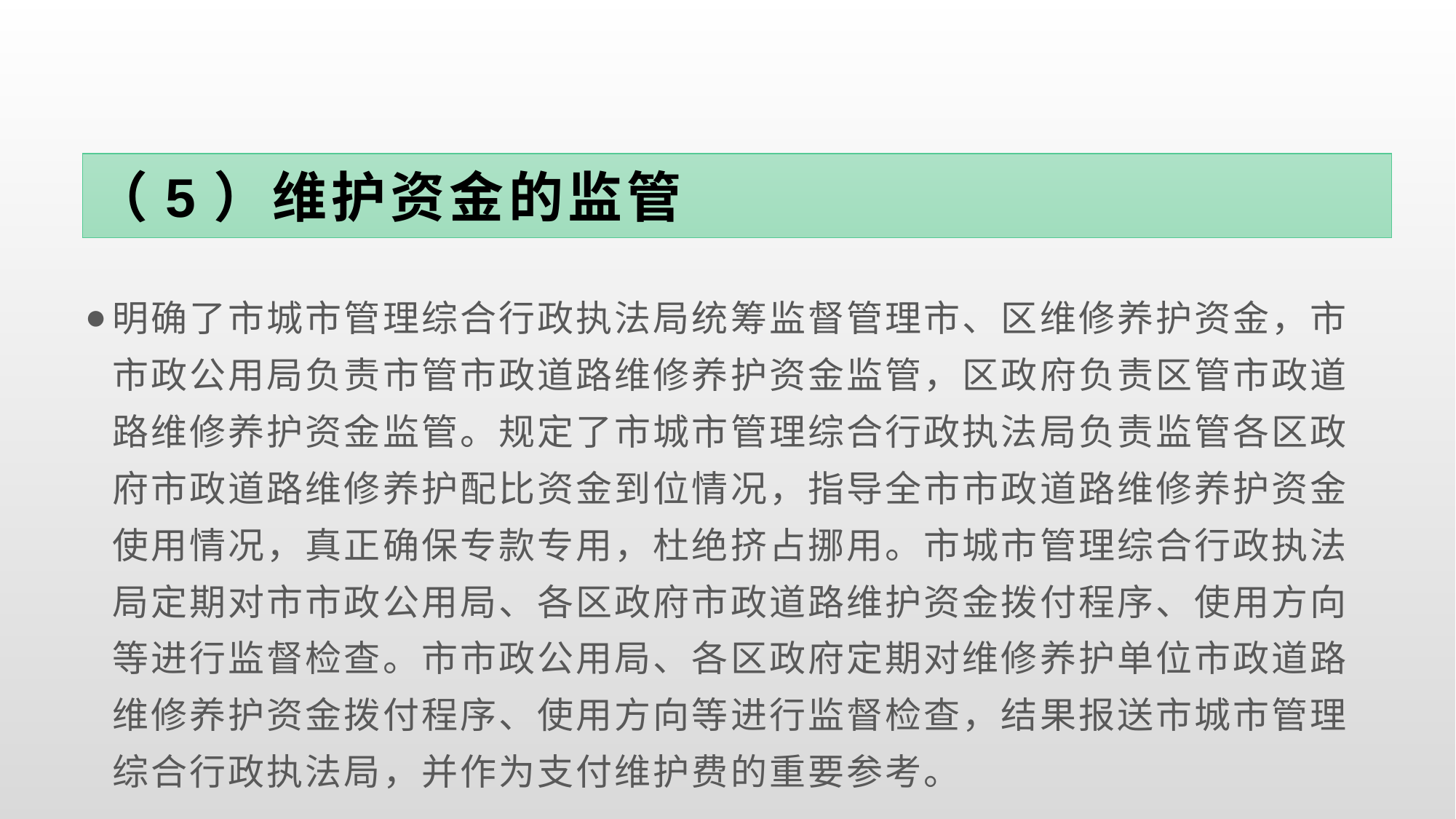

# （5）维护资金的监管
明确了市城市管理综合行政执法局统筹监督管理市、区维修养护资金，市市政公用局负责市管市政道路维修养护资金监管，区政府负责区管市政道路维修养护资金监管。规定了市城市管理综合行政执法局负责监管各区政府市政道路维修养护配比资金到位情况，指导全市市政道路维修养护资金使用情况，真正确保专款专用，杜绝挤占挪用。市城市管理综合行政执法局定期对市市政公用局、各区政府市政道路维护资金拨付程序、使用方向等进行监督检查。市市政公用局、各区政府定期对维修养护单位市政道路维修养护资金拨付程序、使用方向等进行监督检查，结果报送市城市管理综合行政执法局，并作为支付维护费的重要参考。